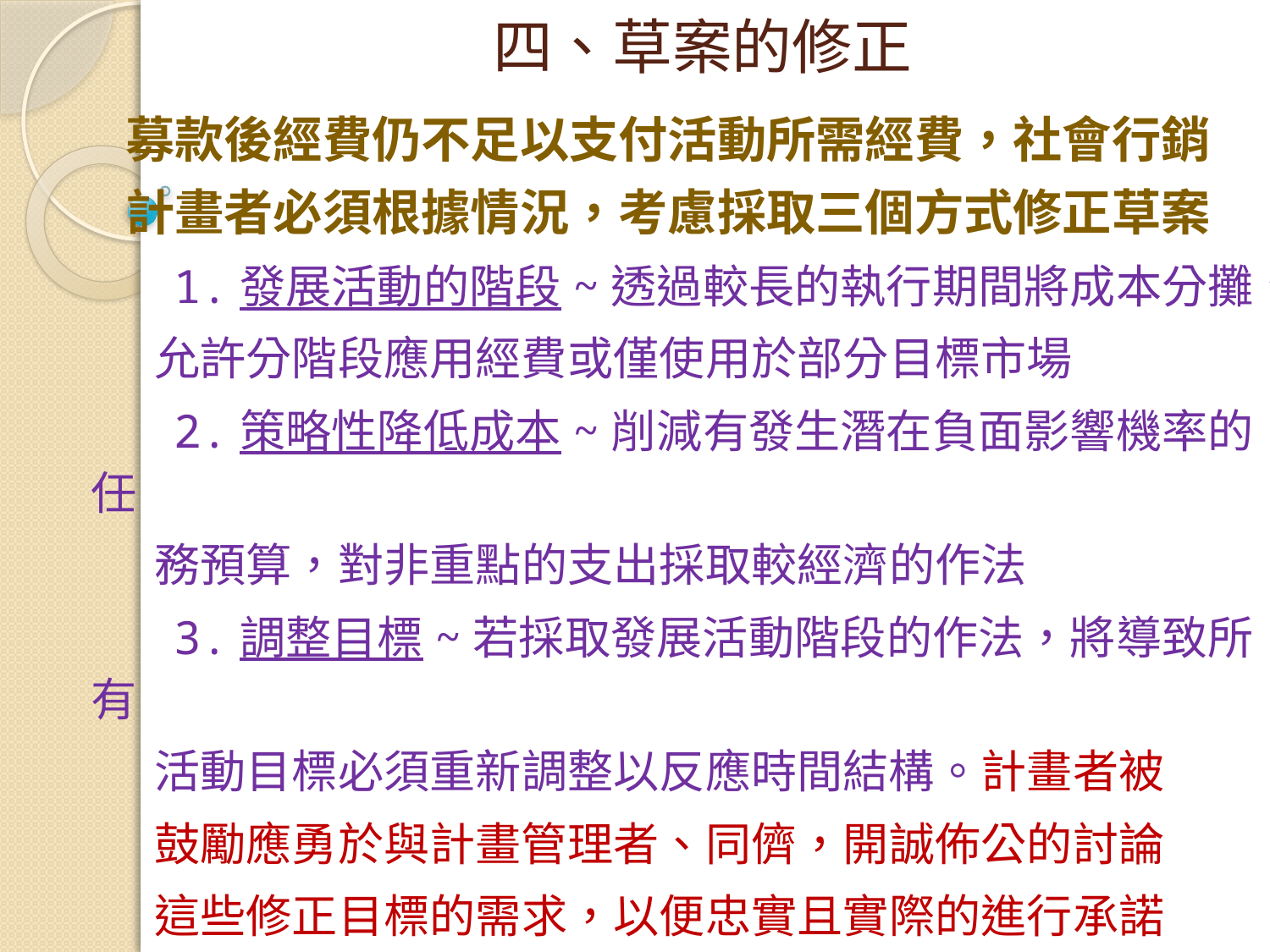

# 四、草案的修正
  募款後經費仍不足以支付活動所需經費，社會行銷
  計畫者必須根據情況，考慮採取三個方式修正草案
   1.發展活動的階段~透過較長的執行期間將成本分攤、
     允許分階段應用經費或僅使用於部分目標市場
   2.策略性降低成本~削減有發生潛在負面影響機率的任
     務預算，對非重點的支出採取較經濟的作法
   3.調整目標~若採取發展活動階段的作法，將導致所有
     活動目標必須重新調整以反應時間結構。計畫者被
     鼓勵應勇於與計畫管理者、同儕，開誠佈公的討論
     這些修正目標的需求，以便忠實且實際的進行承諾